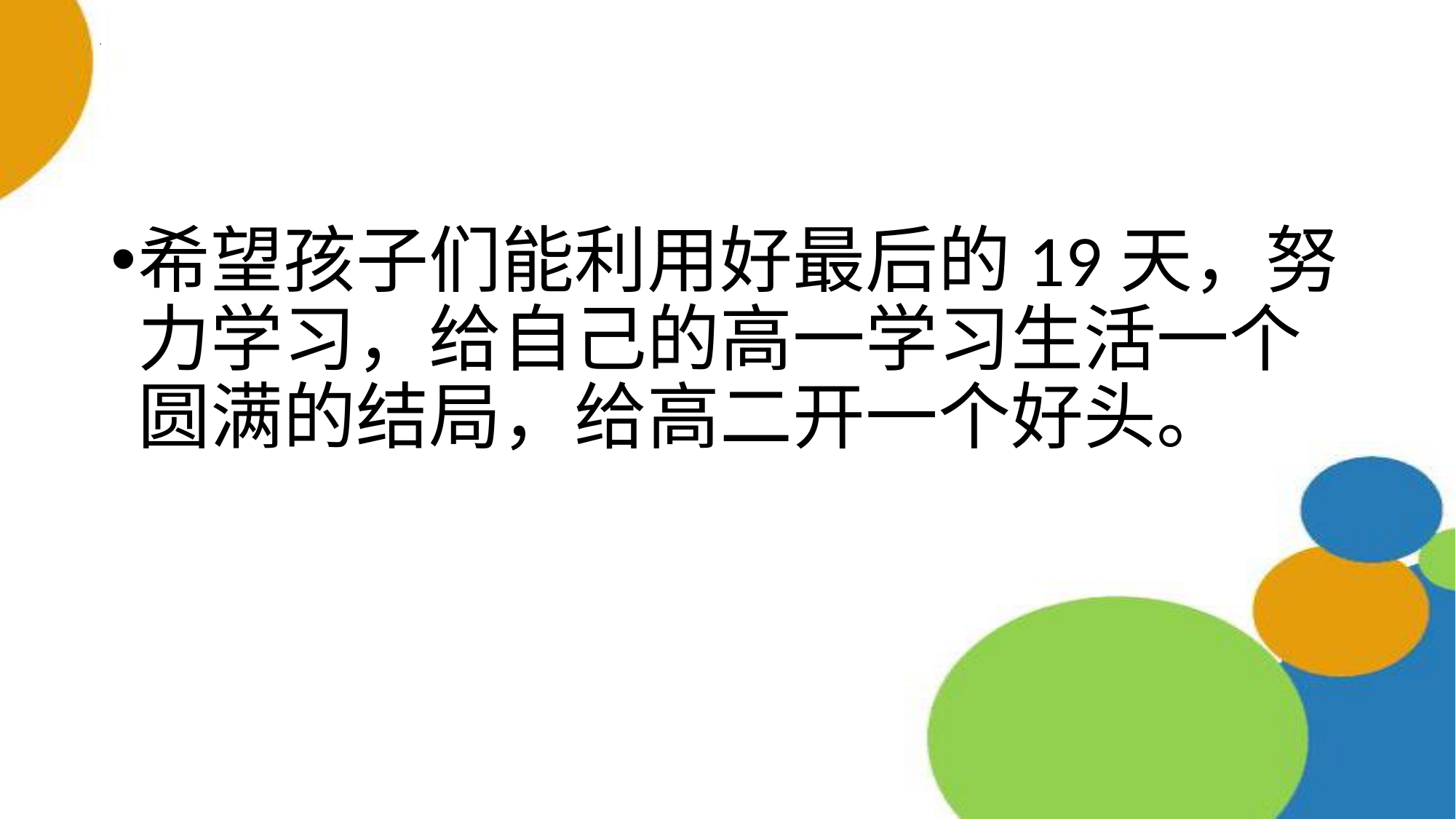

#
希望孩子们能利用好最后的19天，努力学习，给自己的高一学习生活一个圆满的结局，给高二开一个好头。